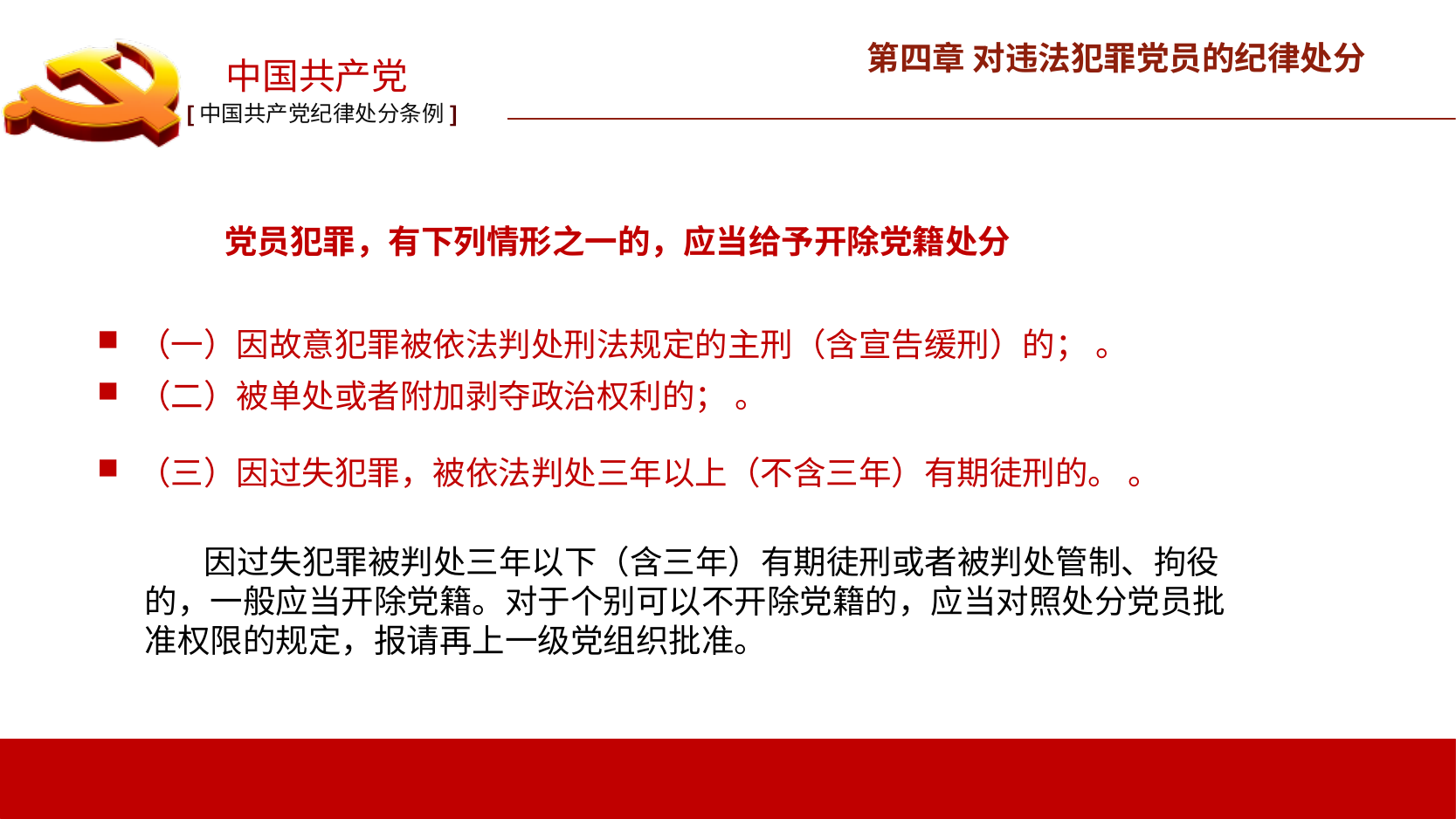

第四章 对违法犯罪党员的纪律处分
党员犯罪，有下列情形之一的，应当给予开除党籍处分
（一）因故意犯罪被依法判处刑法规定的主刑（含宣告缓刑）的； 。
（二）被单处或者附加剥夺政治权利的； 。
（三）因过失犯罪，被依法判处三年以上（不含三年）有期徒刑的。 。

       因过失犯罪被判处三年以下（含三年）有期徒刑或者被判处管制、拘役的，一般应当开除党籍。对于个别可以不开除党籍的，应当对照处分党员批准权限的规定，报请再上一级党组织批准。